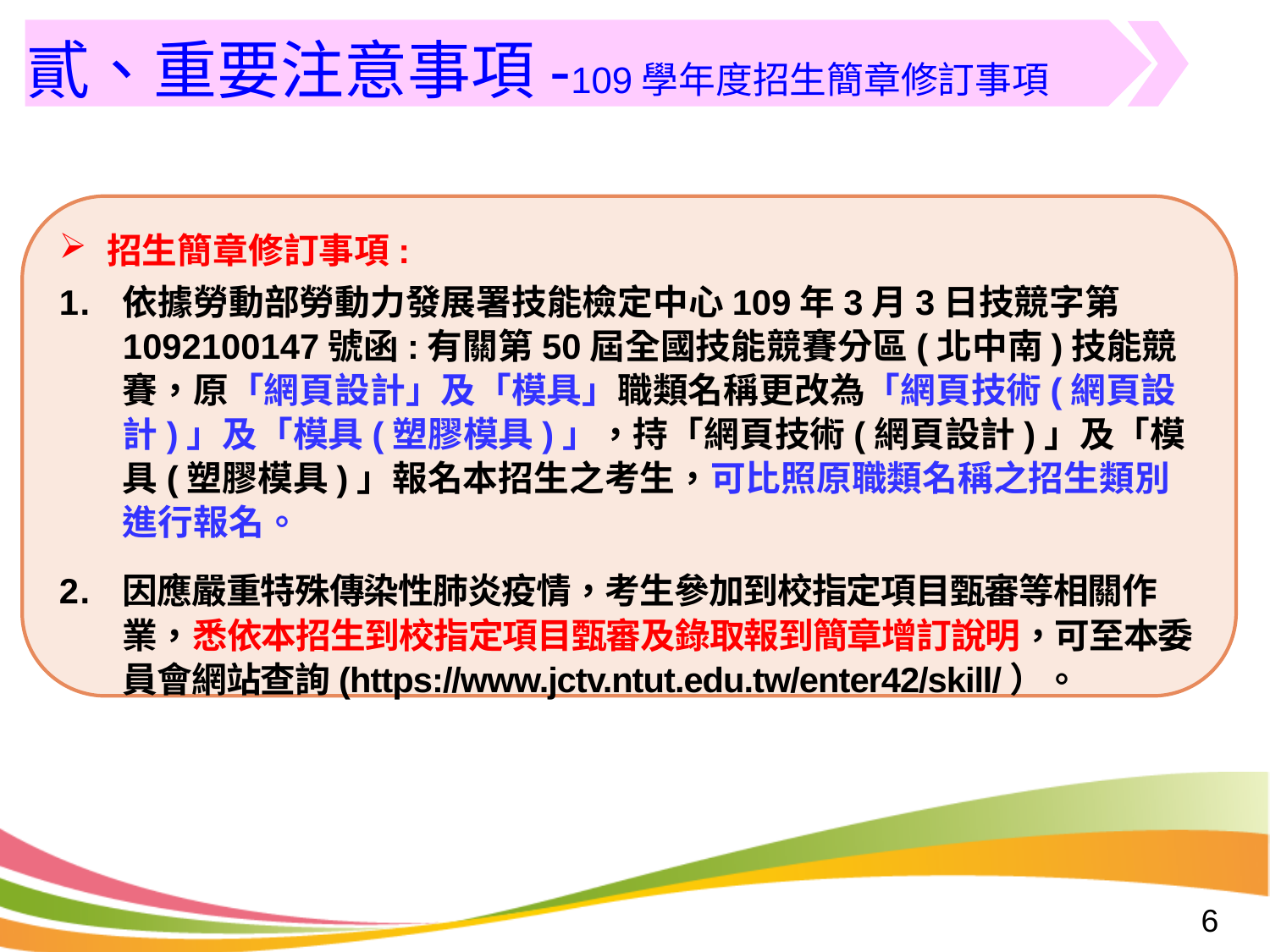

貳、重要注意事項-109學年度招生簡章修訂事項

招生簡章修訂事項:
依據勞動部勞動力發展署技能檢定中心109年3月3日技競字第1092100147號函:有關第50屆全國技能競賽分區(北中南)技能競賽，原「網頁設計」及「模具」職類名稱更改為「網頁技術(網頁設計)」及「模具(塑膠模具)」，持「網頁技術(網頁設計)」及「模具(塑膠模具)」報名本招生之考生，可比照原職類名稱之招生類別進行報名。
因應嚴重特殊傳染性肺炎疫情，考生參加到校指定項目甄審等相關作業，悉依本招生到校指定項目甄審及錄取報到簡章增訂說明，可至本委員會網站查詢(https://www.jctv.ntut.edu.tw/enter42/skill/）。